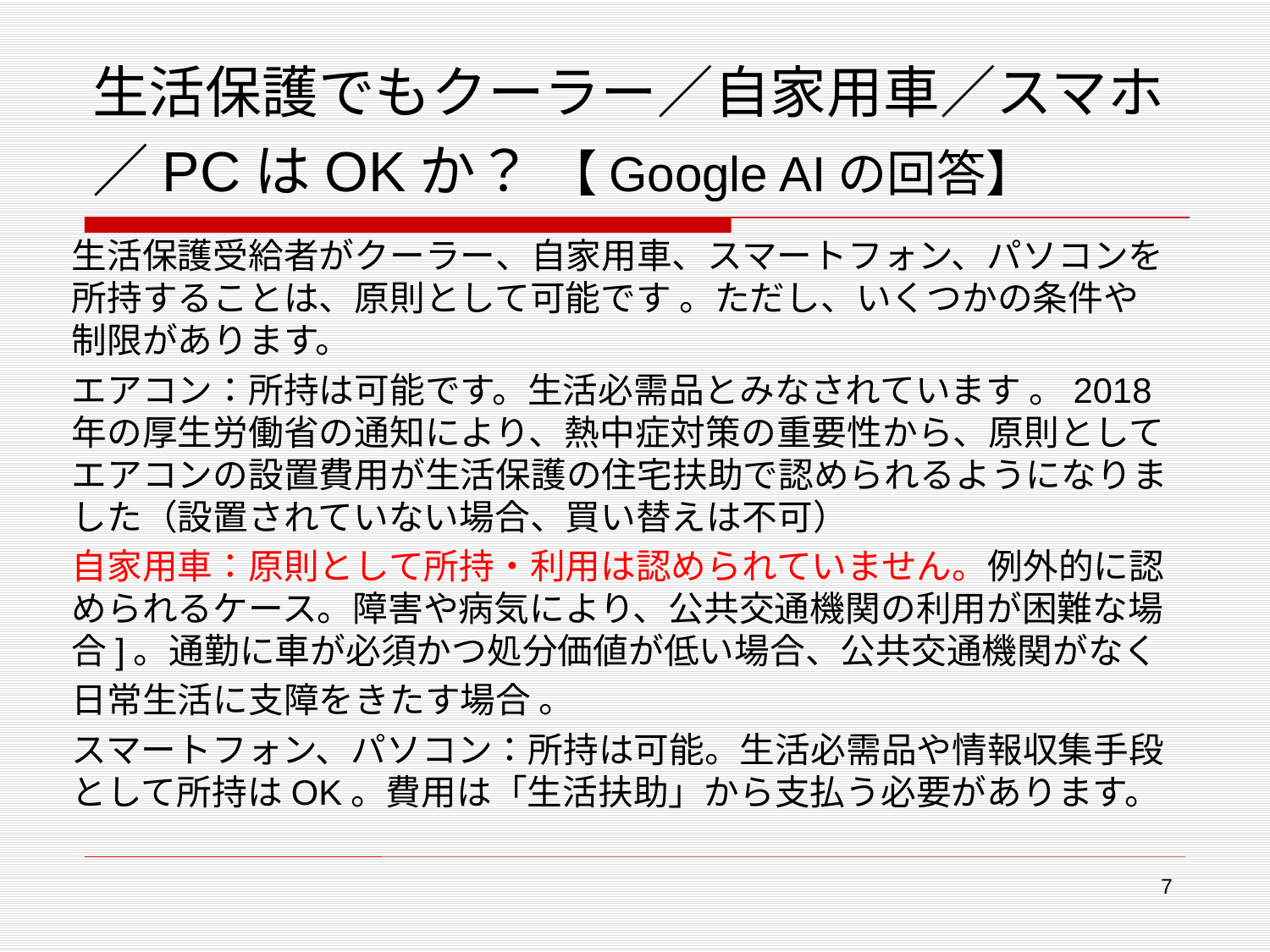

# 生活保護でもクーラー／自家用車／スマホ／PCはOKか？ 【Google AIの回答】
生活保護受給者がクーラー、自家用車、スマートフォン、パソコンを所持することは、原則として可能です 。ただし、いくつかの条件や制限があります。
エアコン：所持は可能です。生活必需品とみなされています 。2018年の厚生労働省の通知により、熱中症対策の重要性から、原則としてエアコンの設置費用が生活保護の住宅扶助で認められるようになりました（設置されていない場合、買い替えは不可）
自家用車：原則として所持・利用は認められていません。例外的に認められるケース。障害や病気により、公共交通機関の利用が困難な場合]。通勤に車が必須かつ処分価値が低い場合、公共交通機関がなく
日常生活に支障をきたす場合 。
スマートフォン、パソコン：所持は可能。生活必需品や情報収集手段として所持はOK。費用は「生活扶助」から支払う必要があります。
7